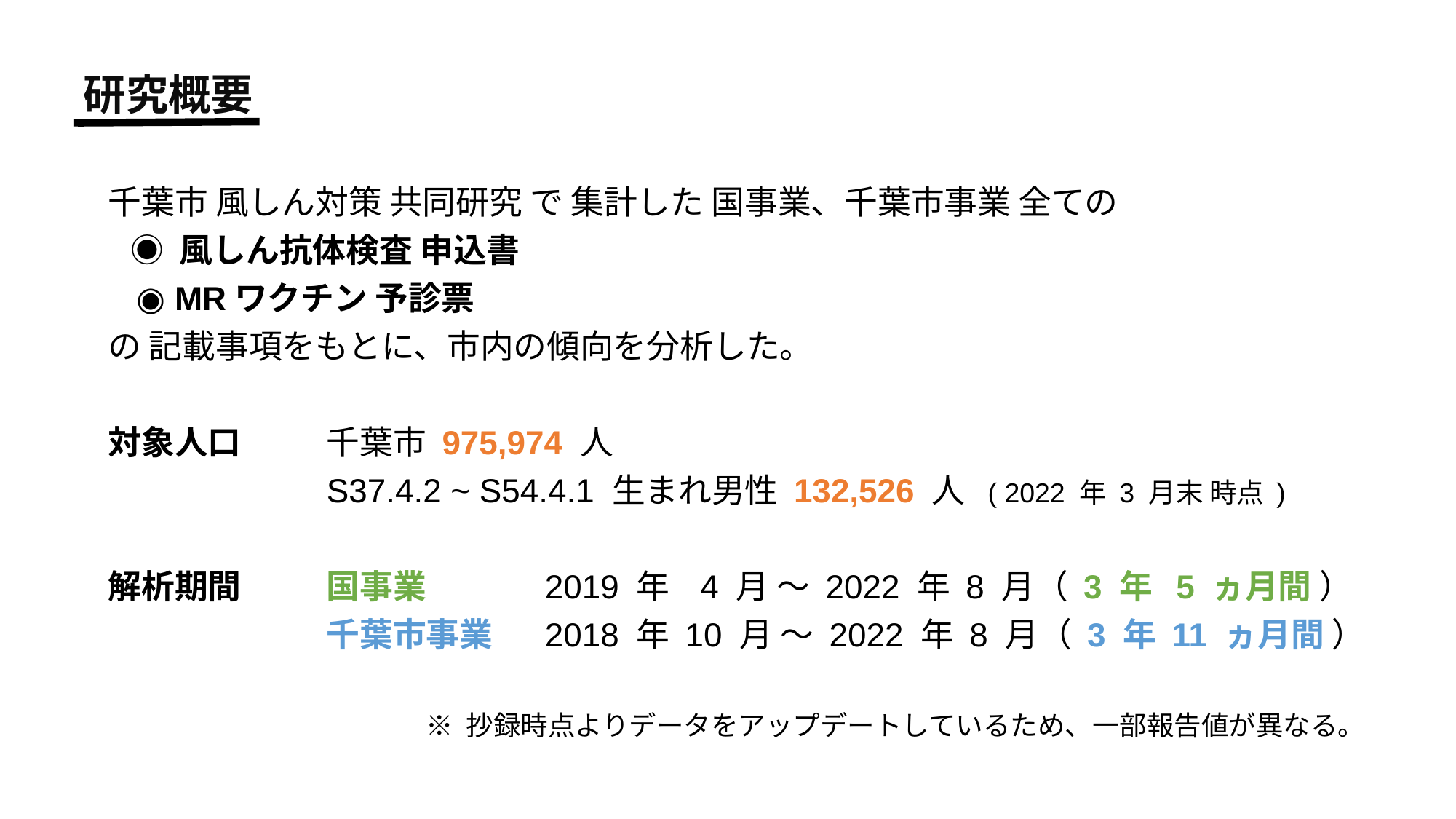

研究概要
千葉市 風しん対策 共同研究 で 集計した 国事業、千葉市事業 全ての
   ◉ 風しん抗体検査 申込書
   ◉ MRワクチン 予診票
の 記載事項をもとに、市内の傾向を分析した。

対象人口	千葉市 975,974 人
		S37.4.2 ~ S54.4.1 生まれ男性 132,526 人  ( 2022 年 3 月末 時点 )

解析期間	国事業		2019 年   4 月 ～ 2022 年 8 月（ 3 年  5 ヵ月間 ）
		千葉市事業	2018 年 10 月 ～ 2022 年 8 月（ 3 年 11 ヵ月間 ）

※ 抄録時点よりデータをアップデートしているため、一部報告値が異なる。